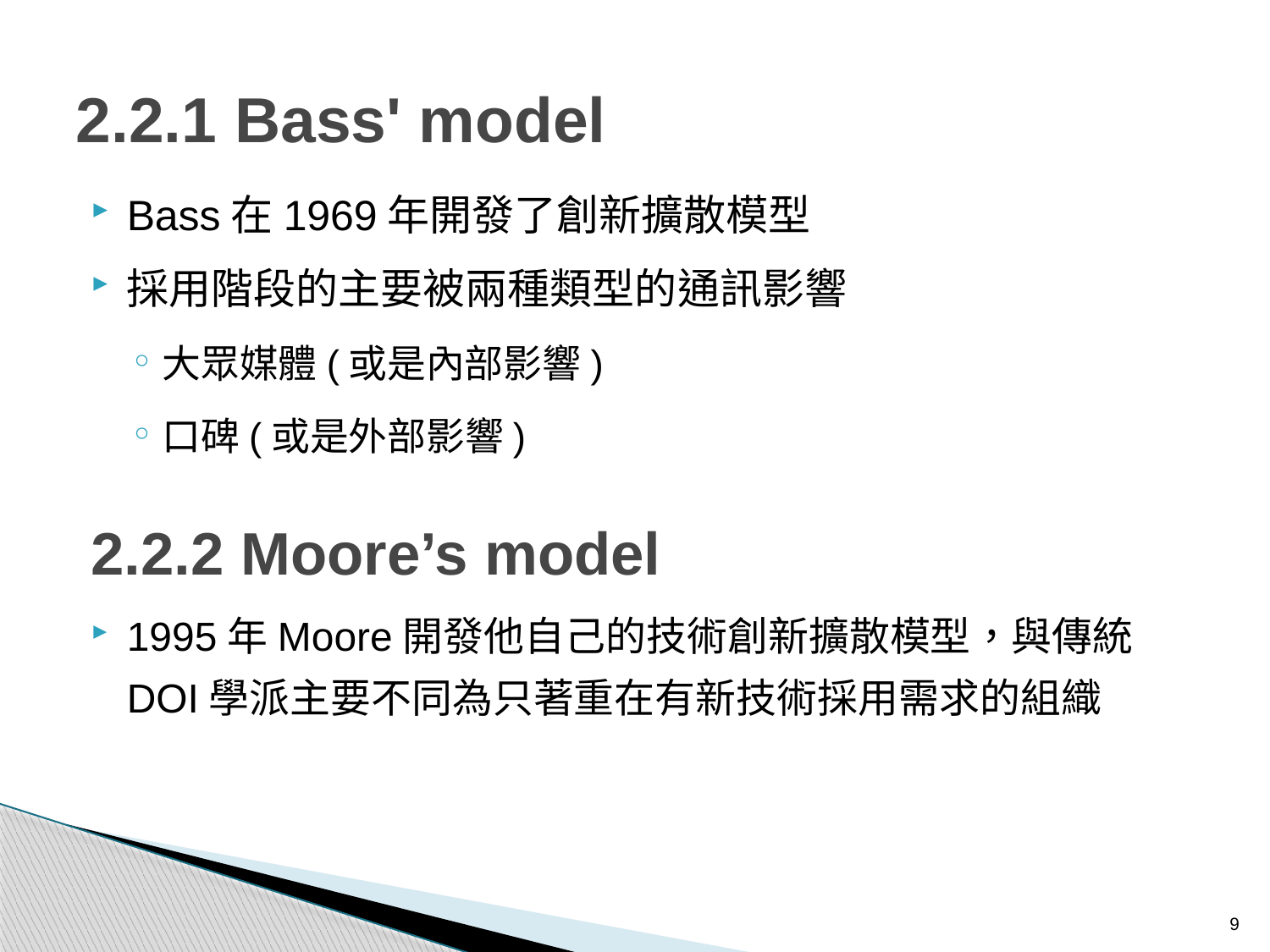

# 2.2.1 Bass' model
Bass在1969年開發了創新擴散模型
採用階段的主要被兩種類型的通訊影響
大眾媒體(或是內部影響)
口碑(或是外部影響)
2.2.2 Moore’s model
1995年Moore開發他自己的技術創新擴散模型，與傳統DOI學派主要不同為只著重在有新技術採用需求的組織
9